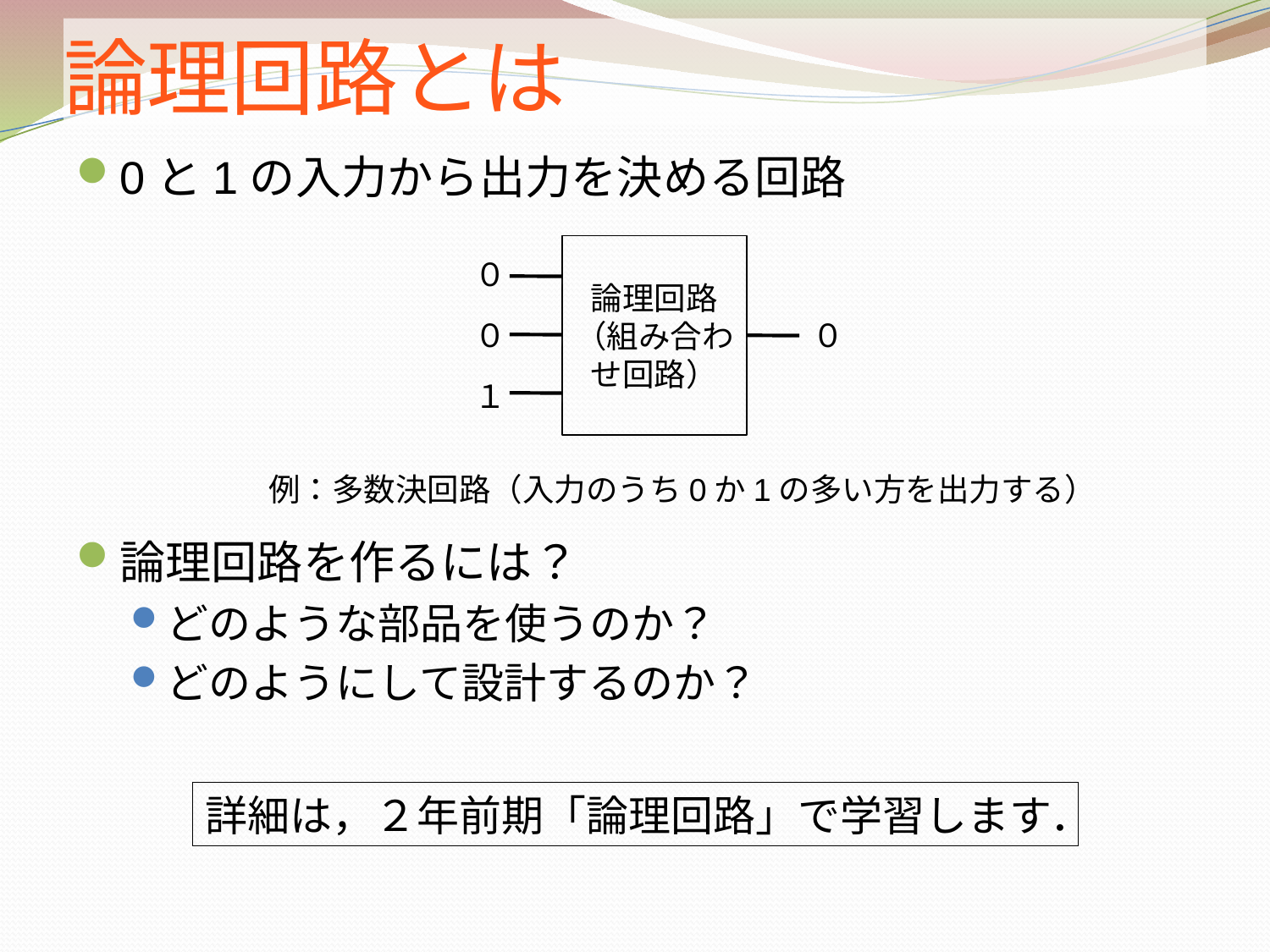

# 論理回路とは
0と1の入力から出力を決める回路

論理回路を作るには？
どのような部品を使うのか？
どのようにして設計するのか？

論理回路
（組み合わせ回路）
０
０
０
１
例：多数決回路（入力のうち0か1の多い方を出力する）
詳細は，２年前期「論理回路」で学習します．